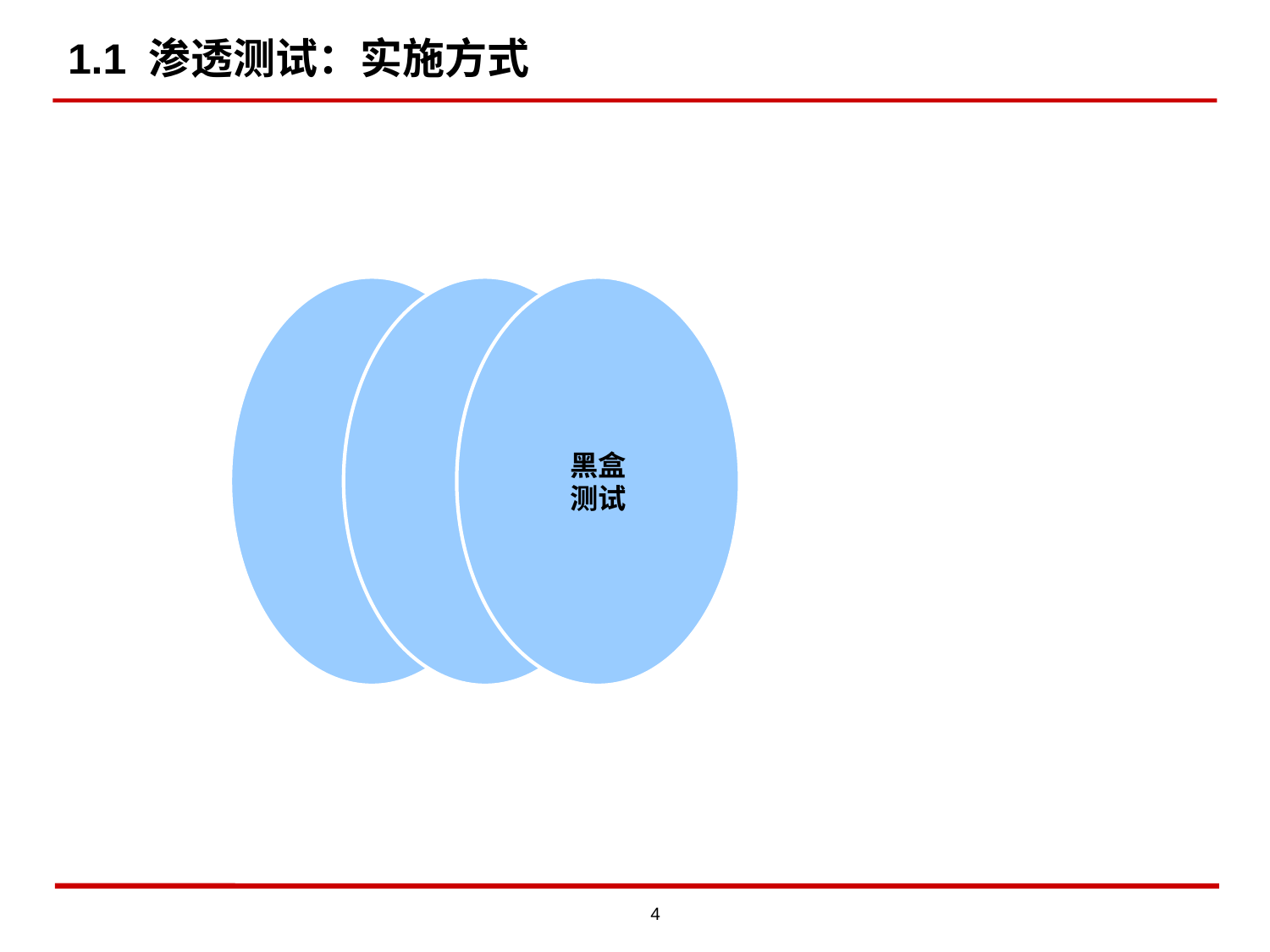

# 1.1 渗透测试：实施方式
白盒
测试
灰盒
测试
黑盒
测试